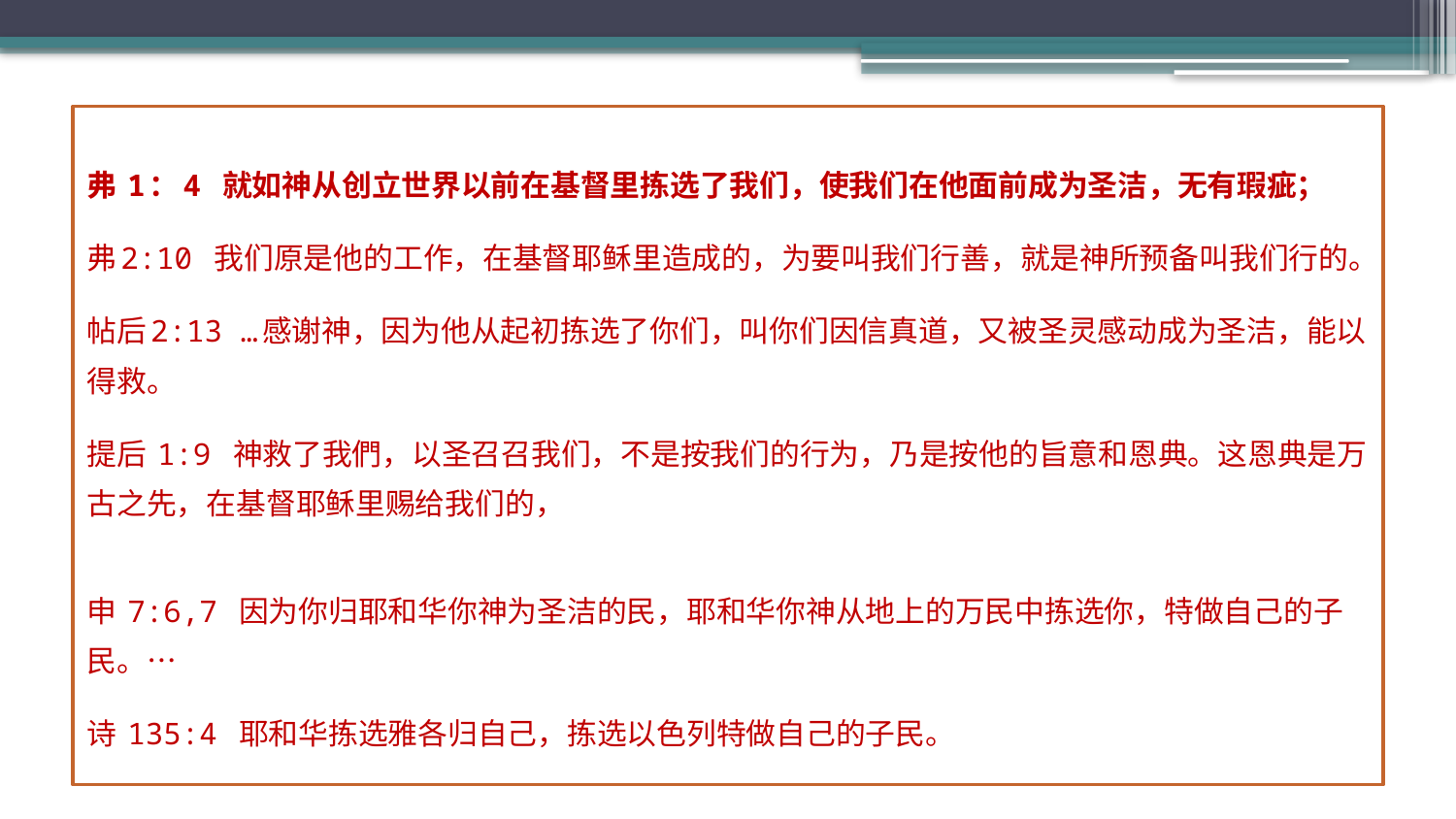

弗 1：4 就如神从创立世界以前在基督里拣选了我们，使我们在他面前成为圣洁，无有瑕疵；

弗2:10 我们原是他的工作，在基督耶稣里造成的，为要叫我们行善，就是神所预备叫我们行的。

帖后2:13 …感谢神，因为他从起初拣选了你们，叫你们因信真道，又被圣灵感动成为圣洁，能以得救。

提后 1:9 神救了我們，以圣召召我们，不是按我们的行为，乃是按他的旨意和恩典。这恩典是万古之先，在基督耶稣里赐给我们的，

申 7:6,7 因为你归耶和华你神为圣洁的民，耶和华你神从地上的万民中拣选你，特做自己的子民。…

诗 135:4 耶和华拣选雅各归自己，拣选以色列特做自己的子民。